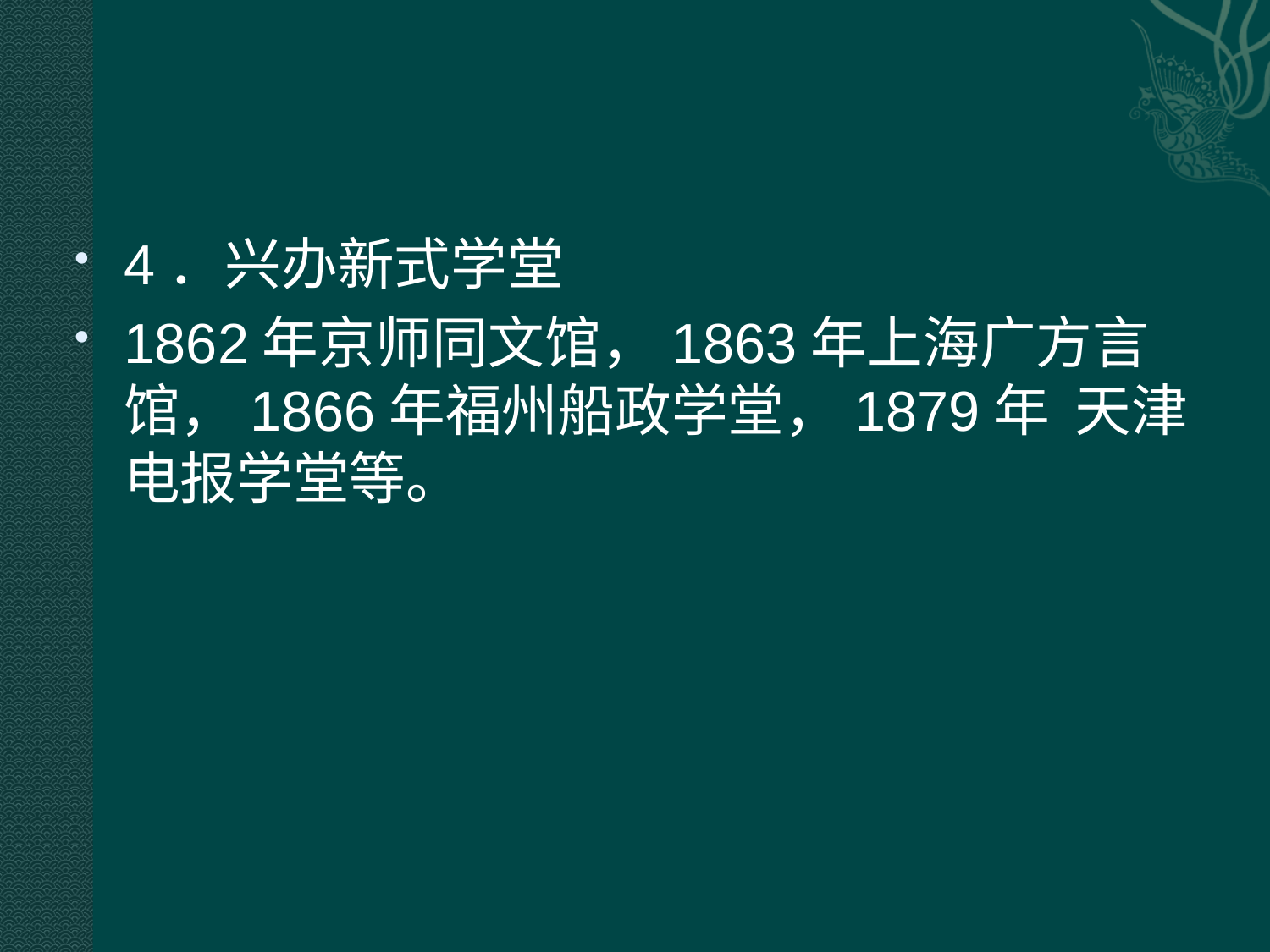

#
4．兴办新式学堂
1862年京师同文馆，1863年上海广方言馆，1866年福州船政学堂，1879年  天津电报学堂等。